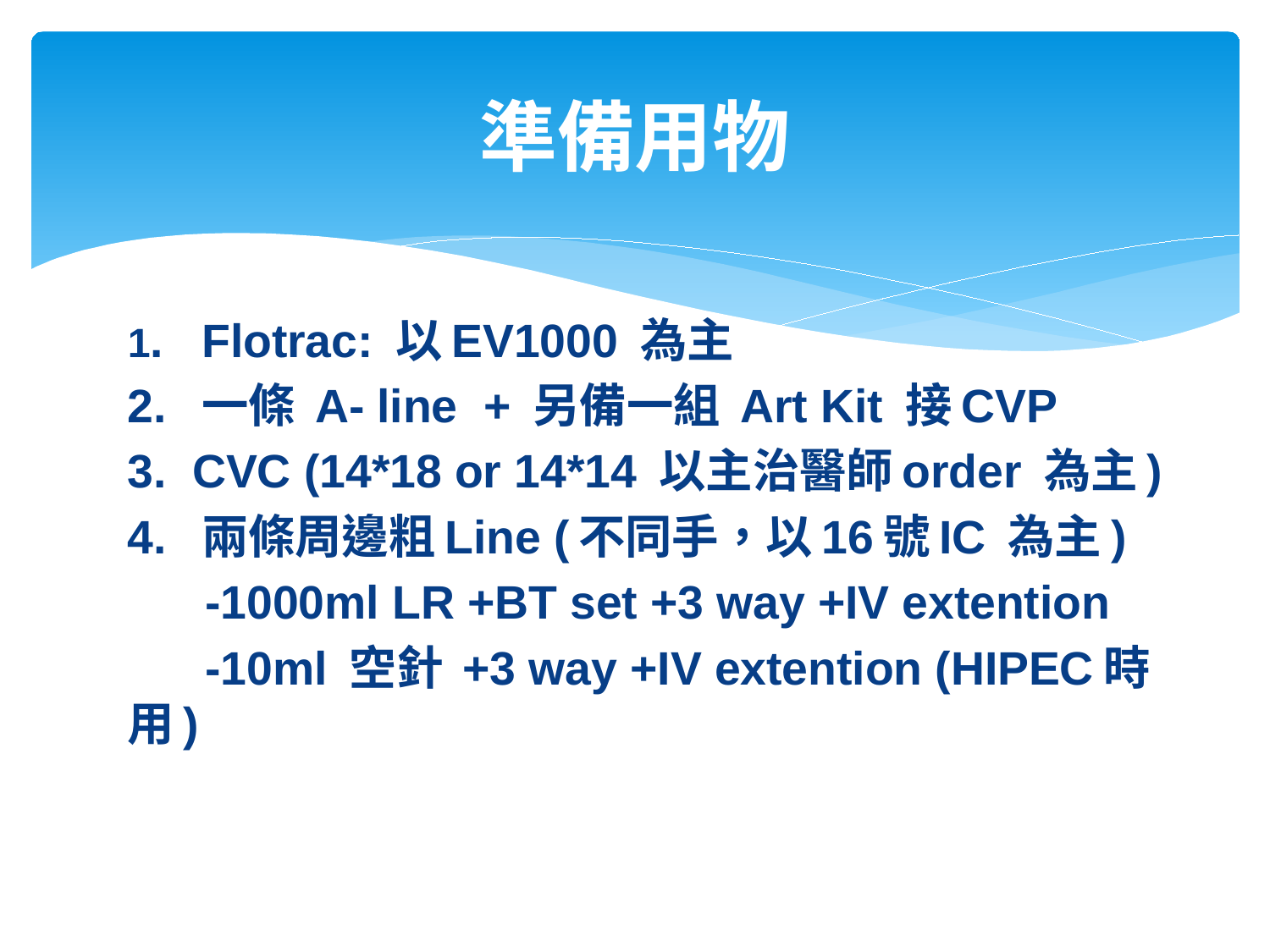

# 準備用物
1.   Flotrac: 以EV1000 為主
2.  一條 A- line  + 另備一組 Art Kit 接CVP
3.  CVC (14*18 or 14*14 以主治醫師order 為主)
4.  兩條周邊粗Line (不同手，以16號IC 為主)
      -1000ml LR +BT set +3 way +IV extention
      -10ml 空針 +3 way +IV extention (HIPEC時用)